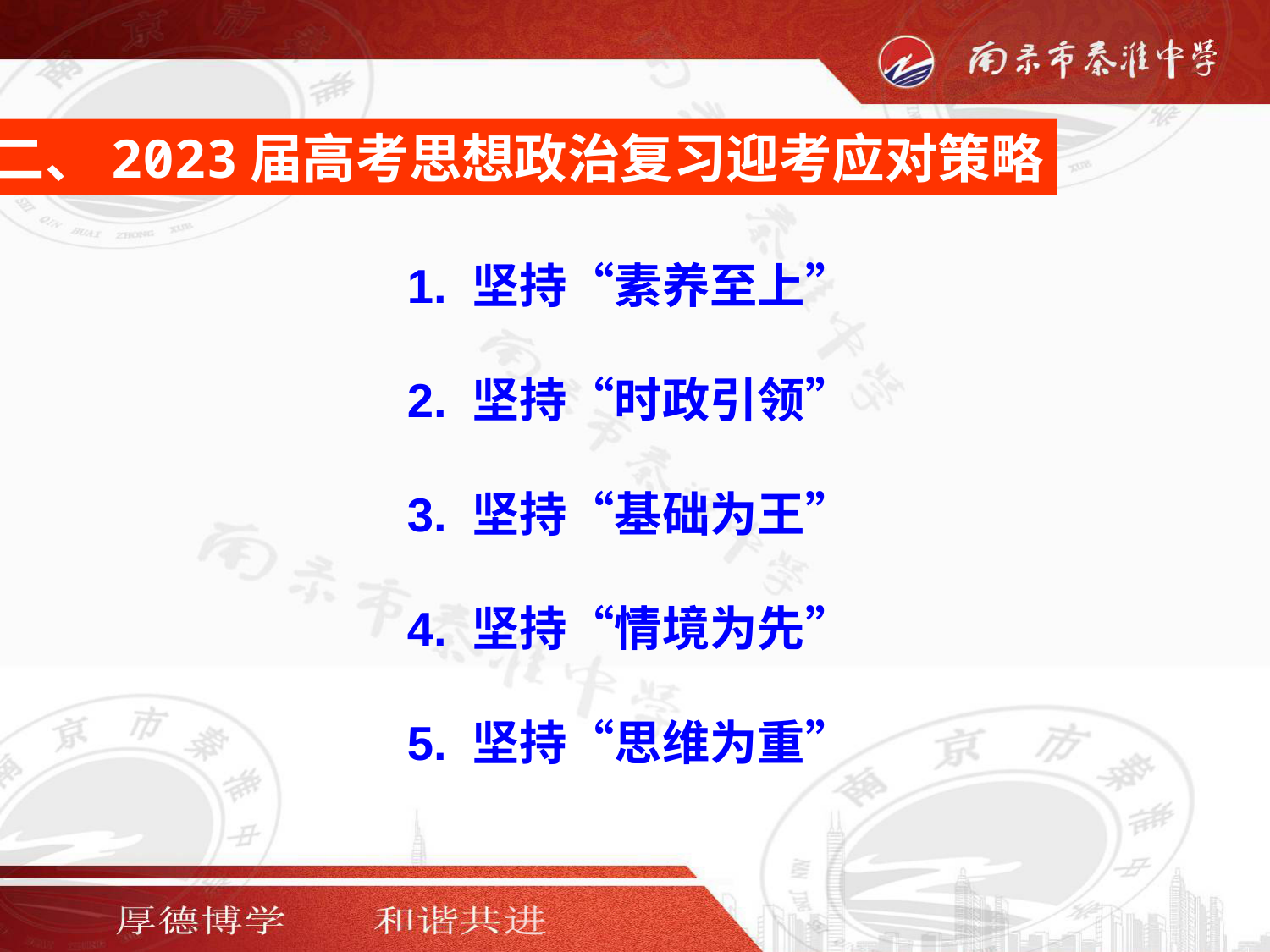

二、2023届高考思想政治复习迎考应对策略
1. 坚持“素养至上”

2. 坚持“时政引领”

3. 坚持“基础为王”

4. 坚持“情境为先”

5. 坚持“思维为重”
#